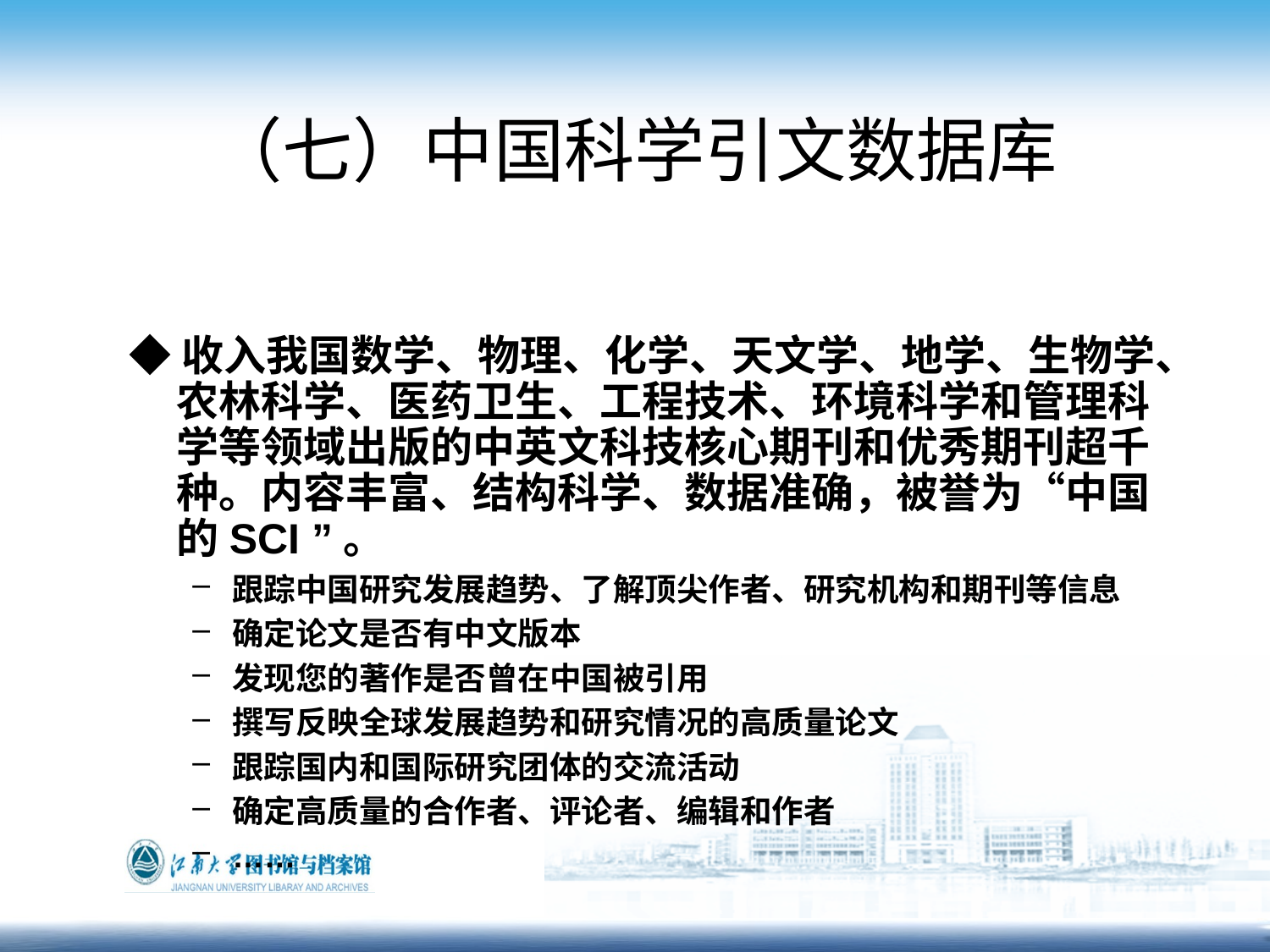

# （七）中国科学引文数据库
◆收入我国数学、物理、化学、天文学、地学、生物学、农林科学、医药卫生、工程技术、环境科学和管理科学等领域出版的中英文科技核心期刊和优秀期刊超千种。内容丰富、结构科学、数据准确，被誉为“中国的SCI ”。
跟踪中国研究发展趋势、了解顶尖作者、研究机构和期刊等信息
确定论文是否有中文版本
发现您的著作是否曾在中国被引用
撰写反映全球发展趋势和研究情况的高质量论文
跟踪国内和国际研究团体的交流活动
确定高质量的合作者、评论者、编辑和作者
……